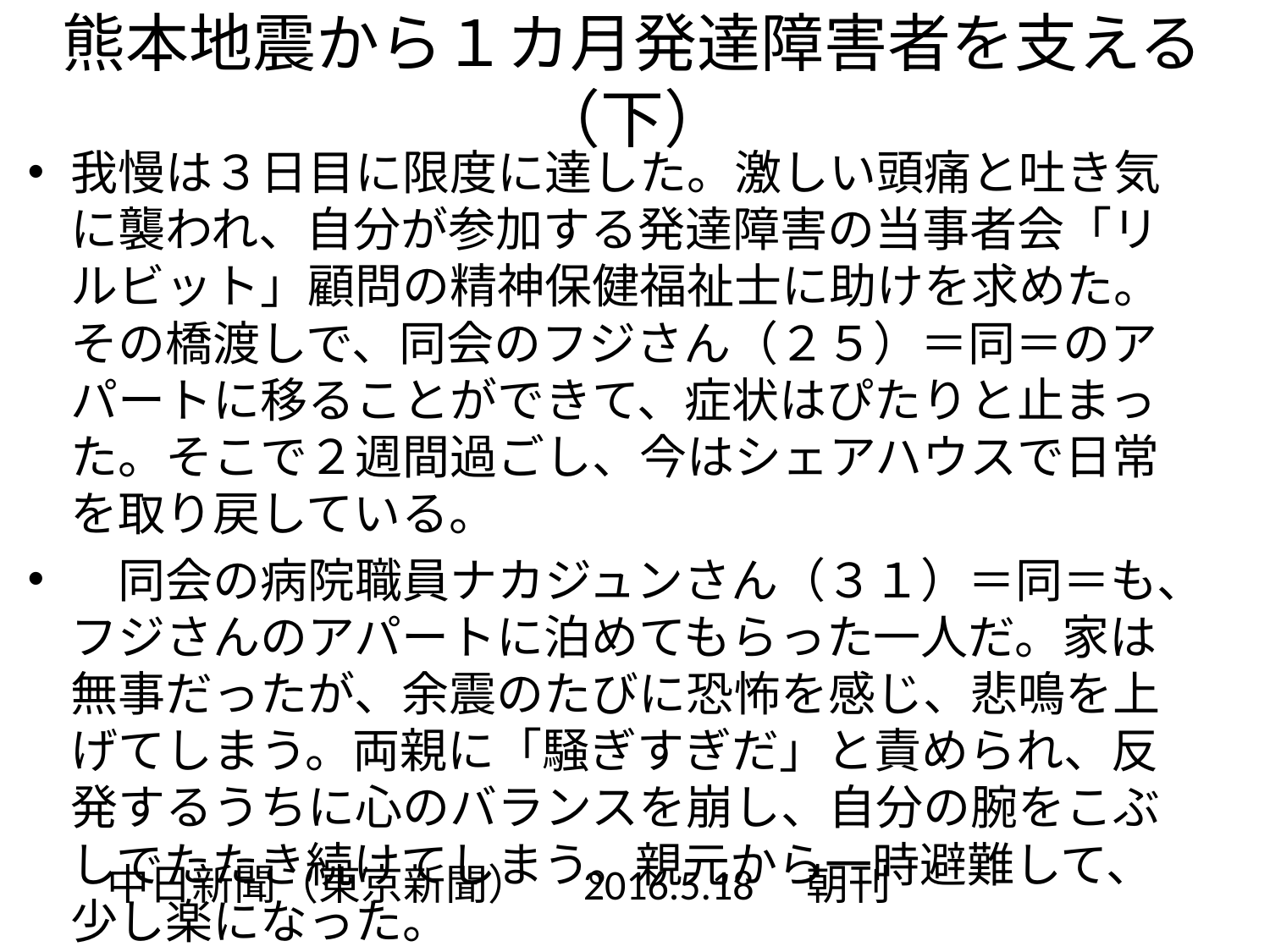

# 熊本地震から１カ月発達障害者を支える（下）
我慢は３日目に限度に達した。激しい頭痛と吐き気に襲われ、自分が参加する発達障害の当事者会「リルビット」顧問の精神保健福祉士に助けを求めた。その橋渡しで、同会のフジさん（２５）＝同＝のアパートに移ることができて、症状はぴたりと止まった。そこで２週間過ごし、今はシェアハウスで日常を取り戻している。
　同会の病院職員ナカジュンさん（３１）＝同＝も、フジさんのアパートに泊めてもらった一人だ。家は無事だったが、余震のたびに恐怖を感じ、悲鳴を上げてしまう。両親に「騒ぎすぎだ」と責められ、反発するうちに心のバランスを崩し、自分の腕をこぶしでたたき続けてしまう。親元から一時避難して、少し楽になった。
中日新聞（東京新聞）　2016.5.18　朝刊